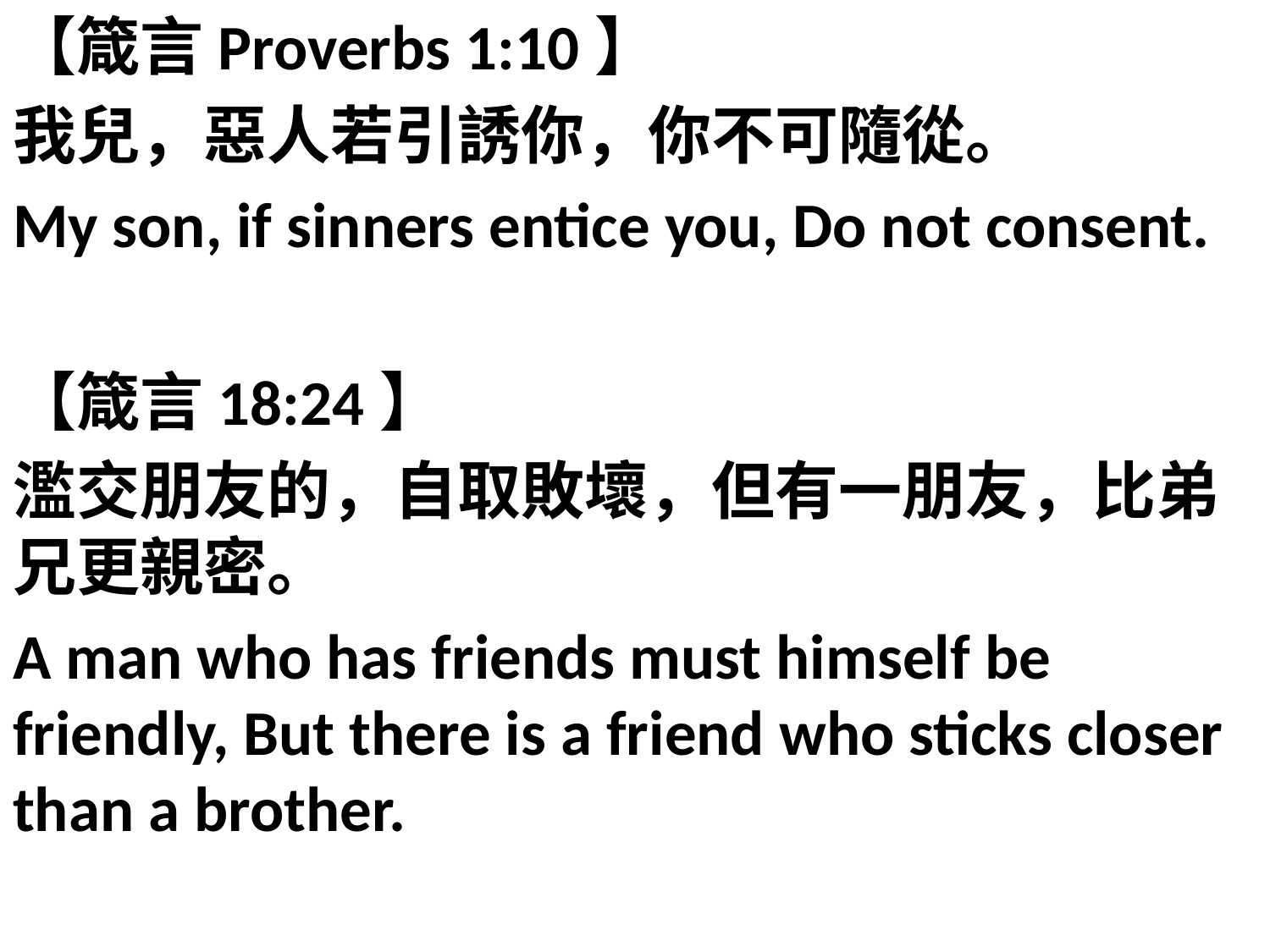

【箴言Proverbs 1:10】
我兒，惡人若引誘你，你不可隨從。
My son, if sinners entice you, Do not consent.

【箴言18:24】
濫交朋友的，自取敗壞，但有一朋友，比弟兄更親密。
A man who has friends must himself be friendly, But there is a friend who sticks closer than a brother.